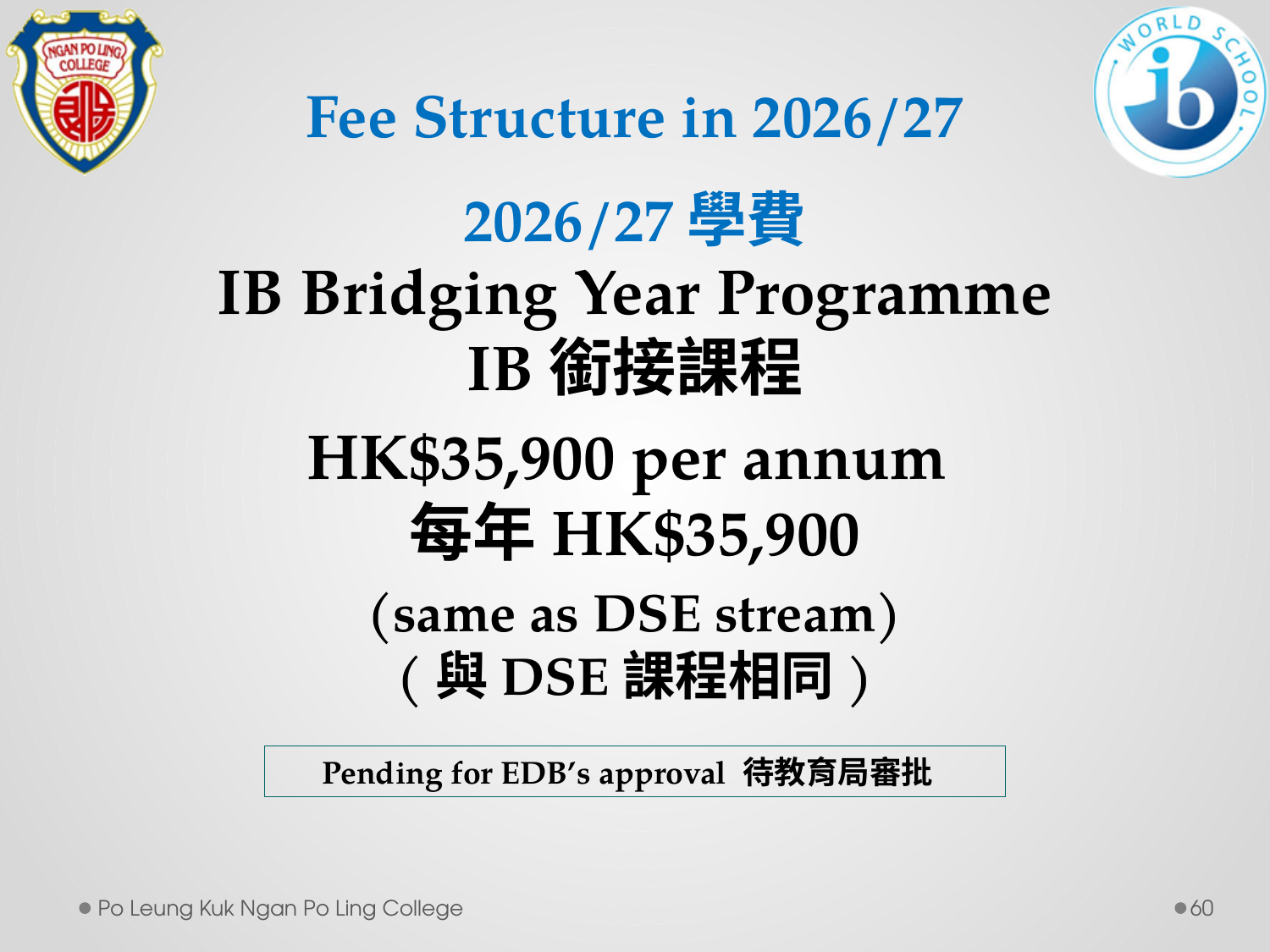

# Fee Structure in 2026/27 2026/27學費
IB Bridging Year Programme
IB銜接課程
HK$35,900 per annum
每年HK$35,900
(same as DSE stream)
(與DSE課程相同)

Pending for EDB’s approval 待教育局審批
Po Leung Kuk Ngan Po Ling College
60